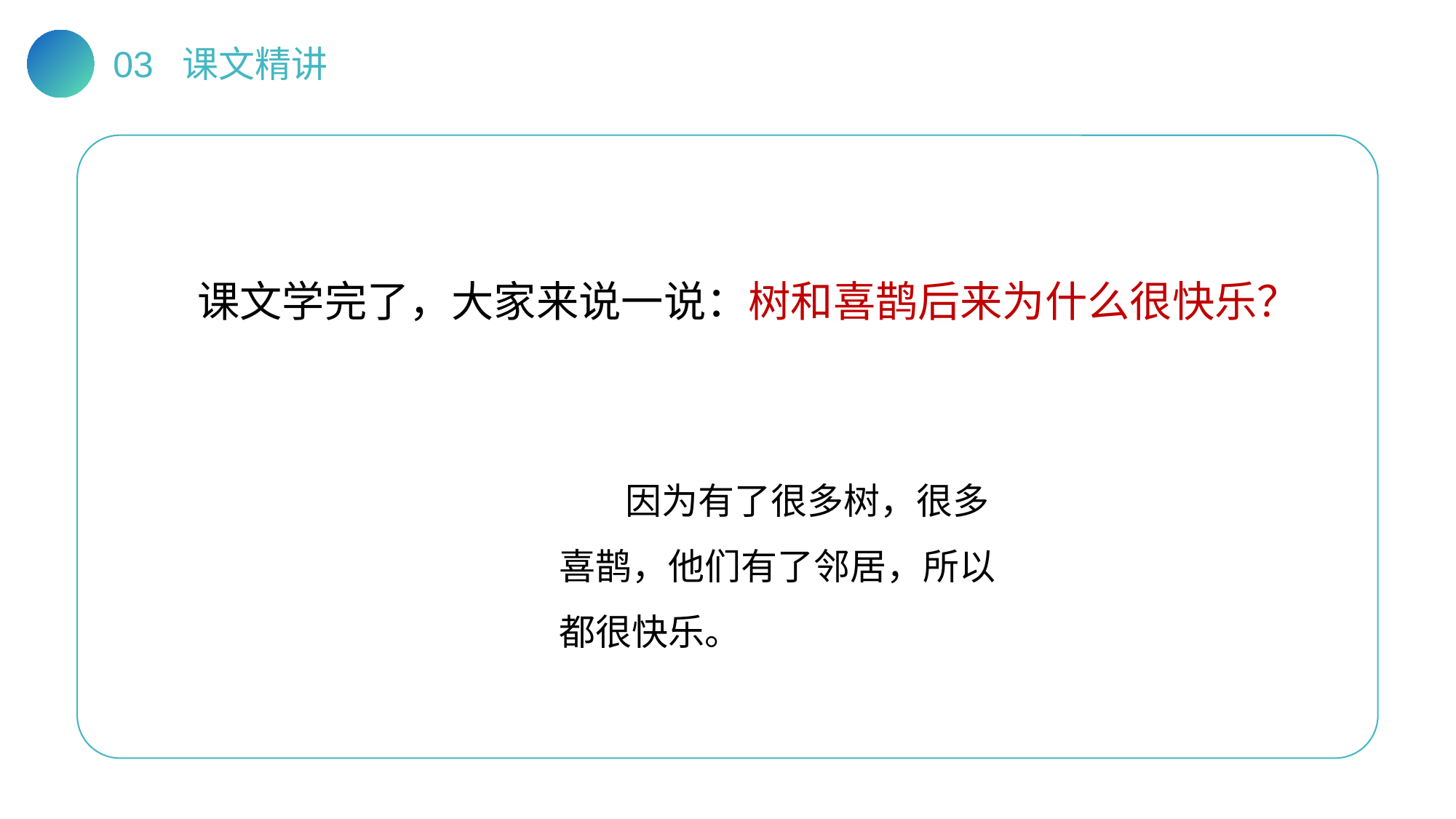

03  课文精讲

课文学完了，大家来说一说：树和喜鹊后来为什么很快乐？
       因为有了很多树，很多喜鹊，他们有了邻居，所以都很快乐。